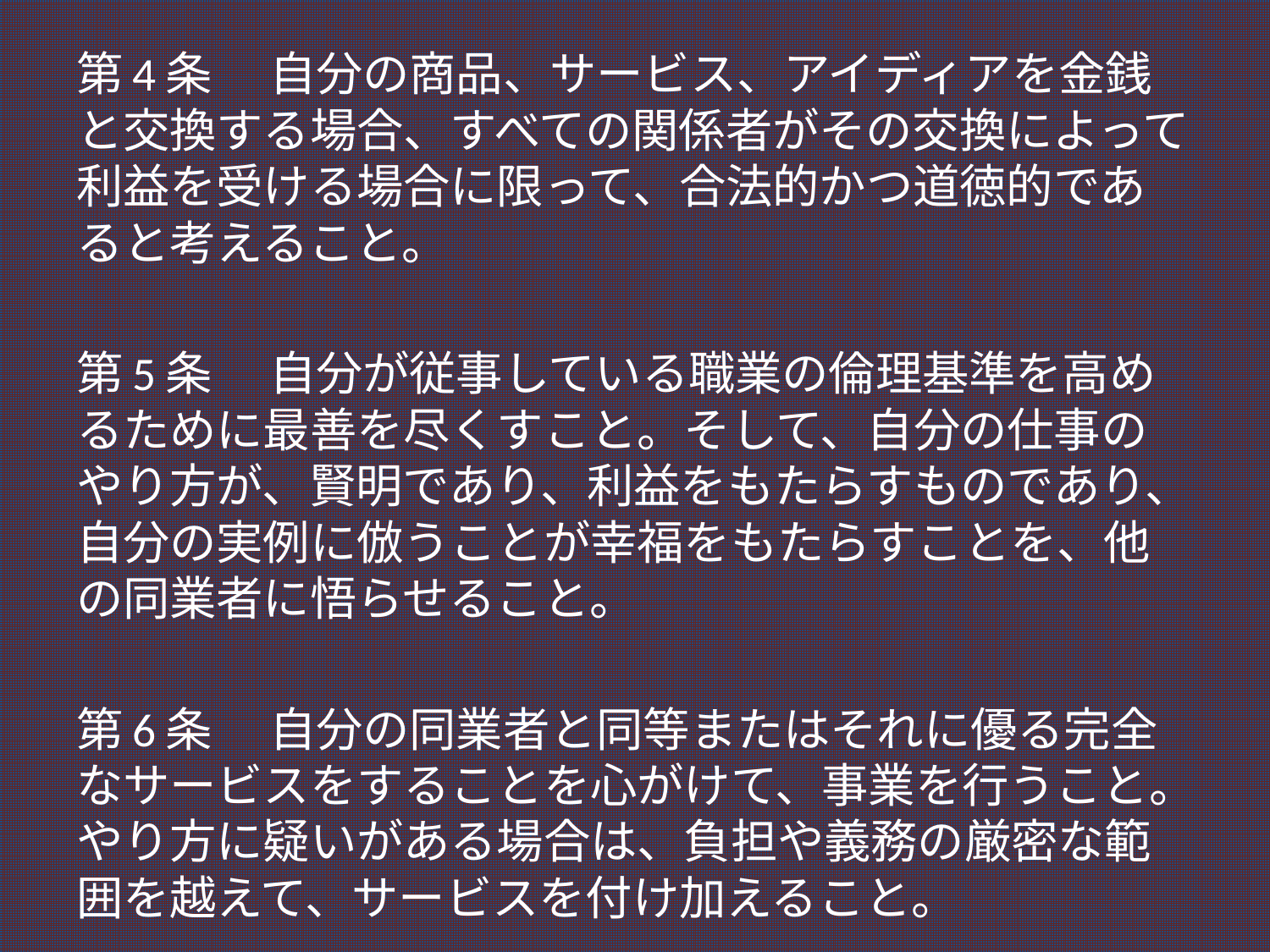

#
第4条 　自分の商品、サービス、アイディアを金銭と交換する場合、すべての関係者がその交換によって利益を受ける場合に限って、合法的かつ道徳的であると考えること。

第5条 　自分が従事している職業の倫理基準を高めるために最善を尽くすこと。そして、自分の仕事のやり方が、賢明であり、利益をもたらすものであり、自分の実例に倣うことが幸福をもたらすことを、他の同業者に悟らせること。

第6条 　自分の同業者と同等またはそれに優る完全なサービスをすることを心がけて、事業を行うこと。やり方に疑いがある場合は、負担や義務の厳密な範囲を越えて、サービスを付け加えること。